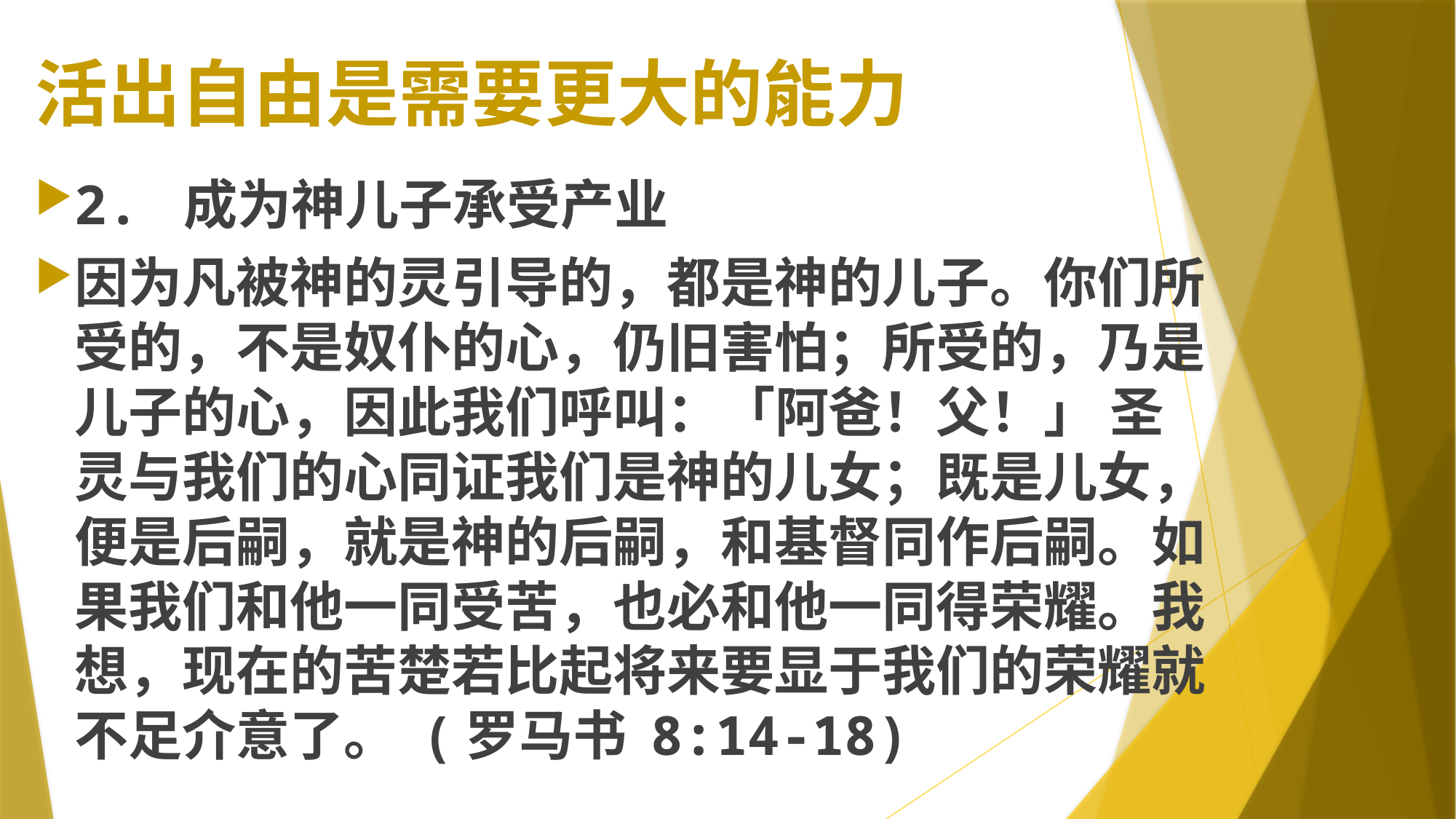

# 活出自由是需要更大的能力
2. 成为神儿子承受产业
因为凡被神的灵引导的，都是神的儿子。你们所受的，不是奴仆的心，仍旧害怕；所受的，乃是儿子的心，因此我们呼叫：「阿爸！父！」 圣灵与我们的心同证我们是神的儿女；既是儿女，便是后嗣，就是神的后嗣，和基督同作后嗣。如果我们和他一同受苦，也必和他一同得荣耀。我想，现在的苦楚若比起将来要显于我们的荣耀就不足介意了。 (罗马书 8:14-18)